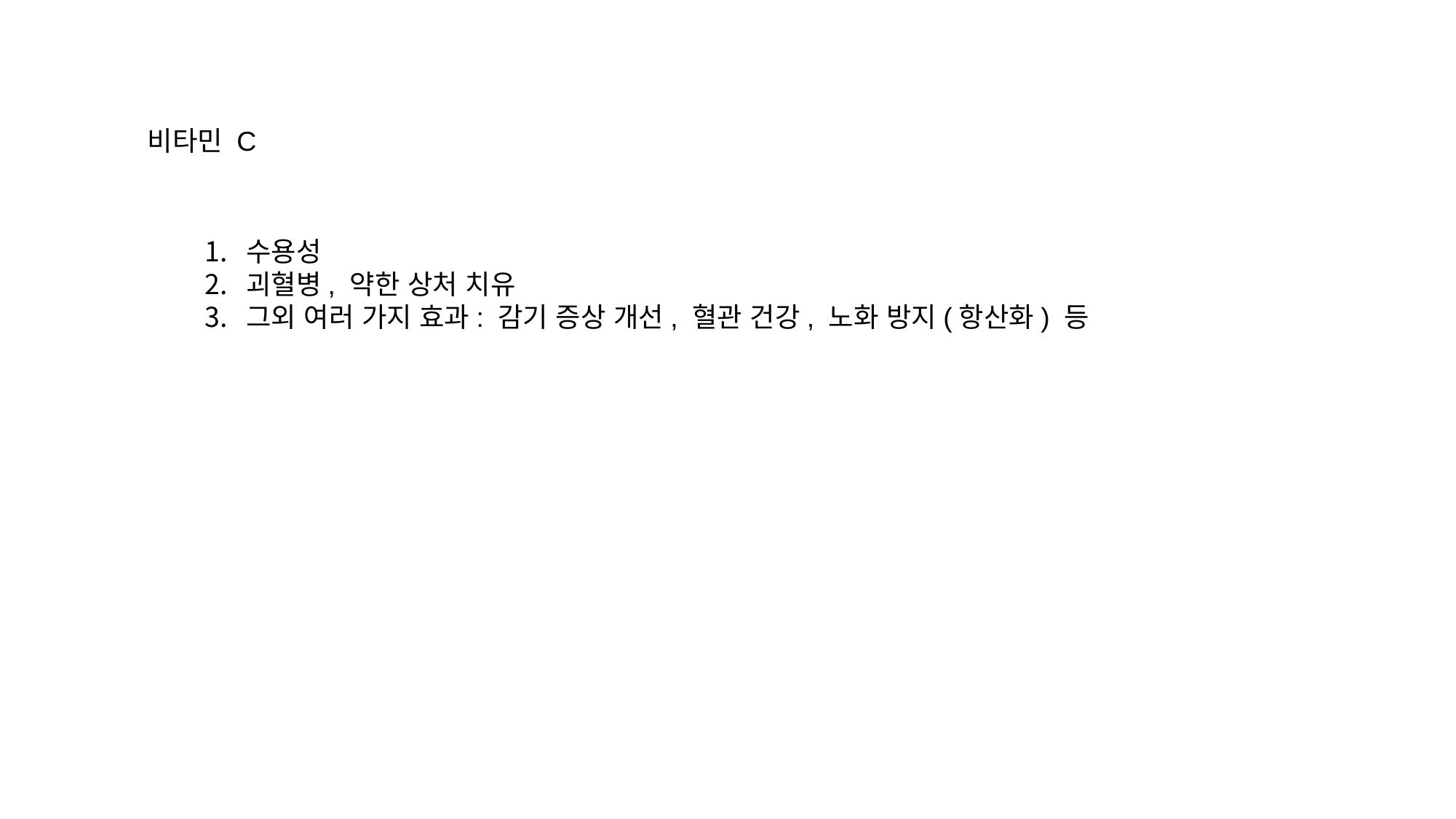

비타민 C
수용성
괴혈병, 약한 상처 치유
그외 여러 가지 효과: 감기 증상 개선, 혈관 건강, 노화 방지(항산화) 등